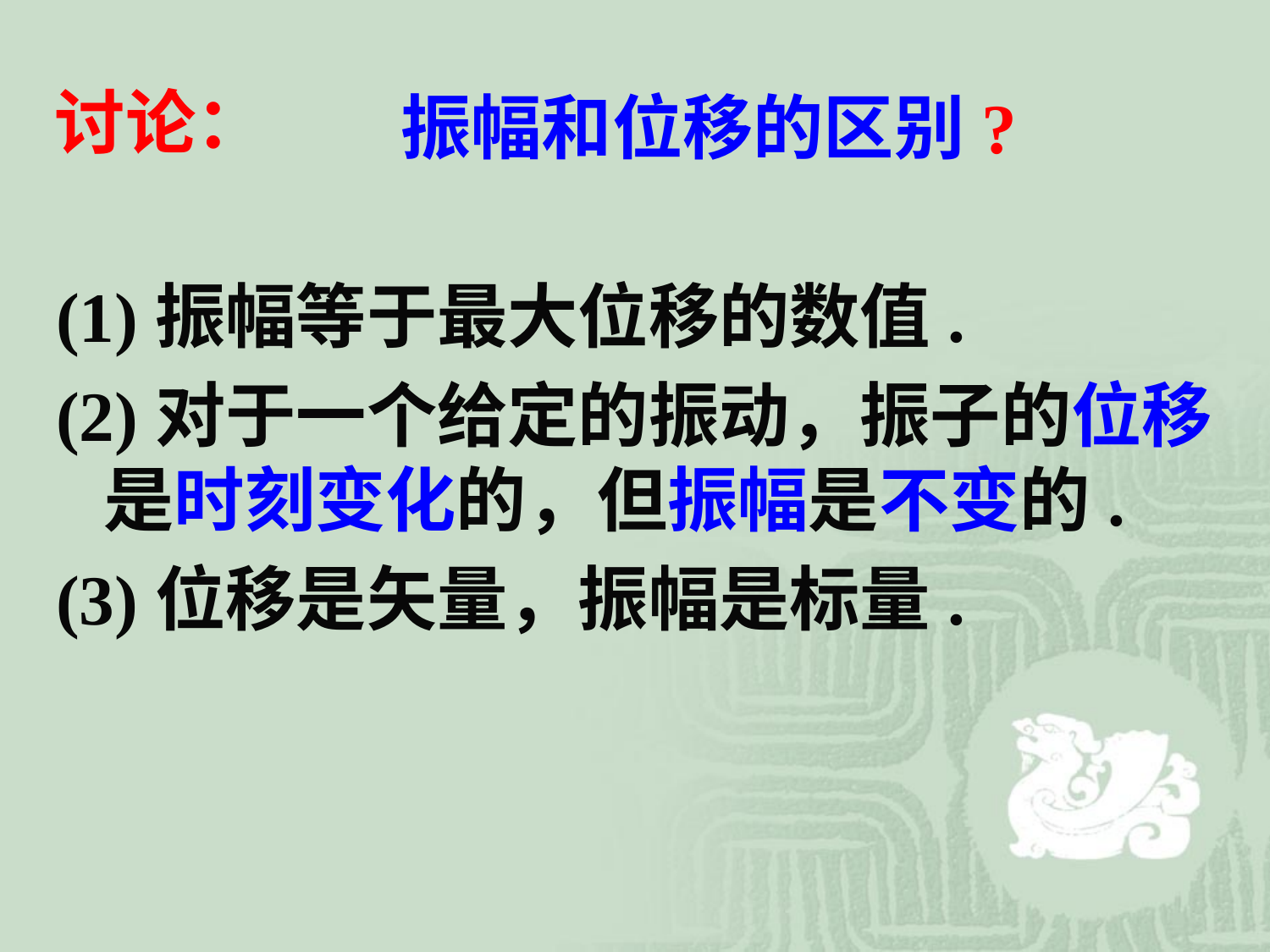

# 振幅和位移的区别?
讨论：
(1)振幅等于最大位移的数值.
(2)对于一个给定的振动，振子的位移是时刻变化的，但振幅是不变的.
(3)位移是矢量，振幅是标量.